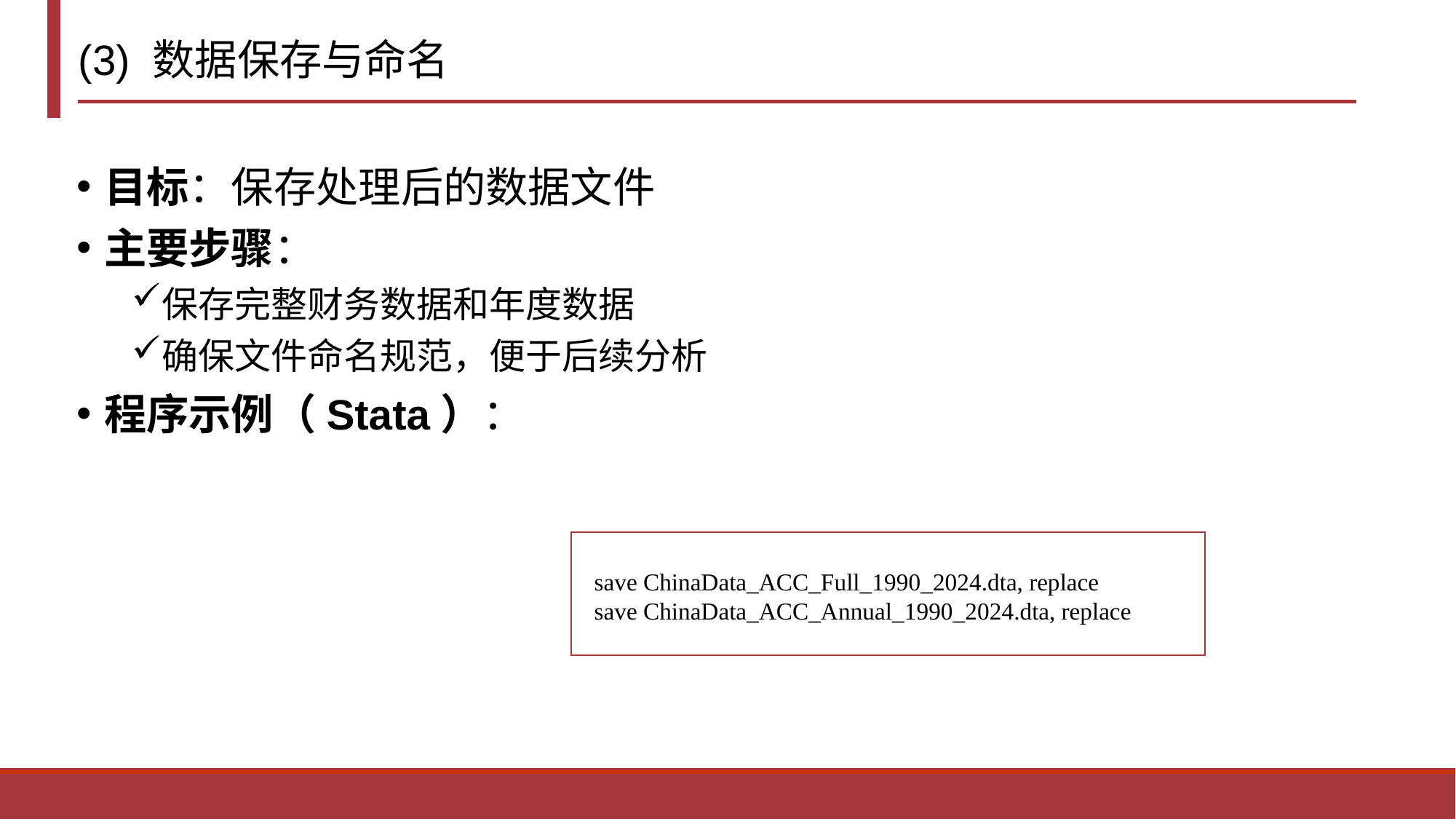

# (3) 数据保存与命名
目标：保存处理后的数据文件
主要步骤：
保存完整财务数据和年度数据
确保文件命名规范，便于后续分析
程序示例（Stata）：

  save ChinaData_ACC_Full_1990_2024.dta, replace
  save ChinaData_ACC_Annual_1990_2024.dta, replace